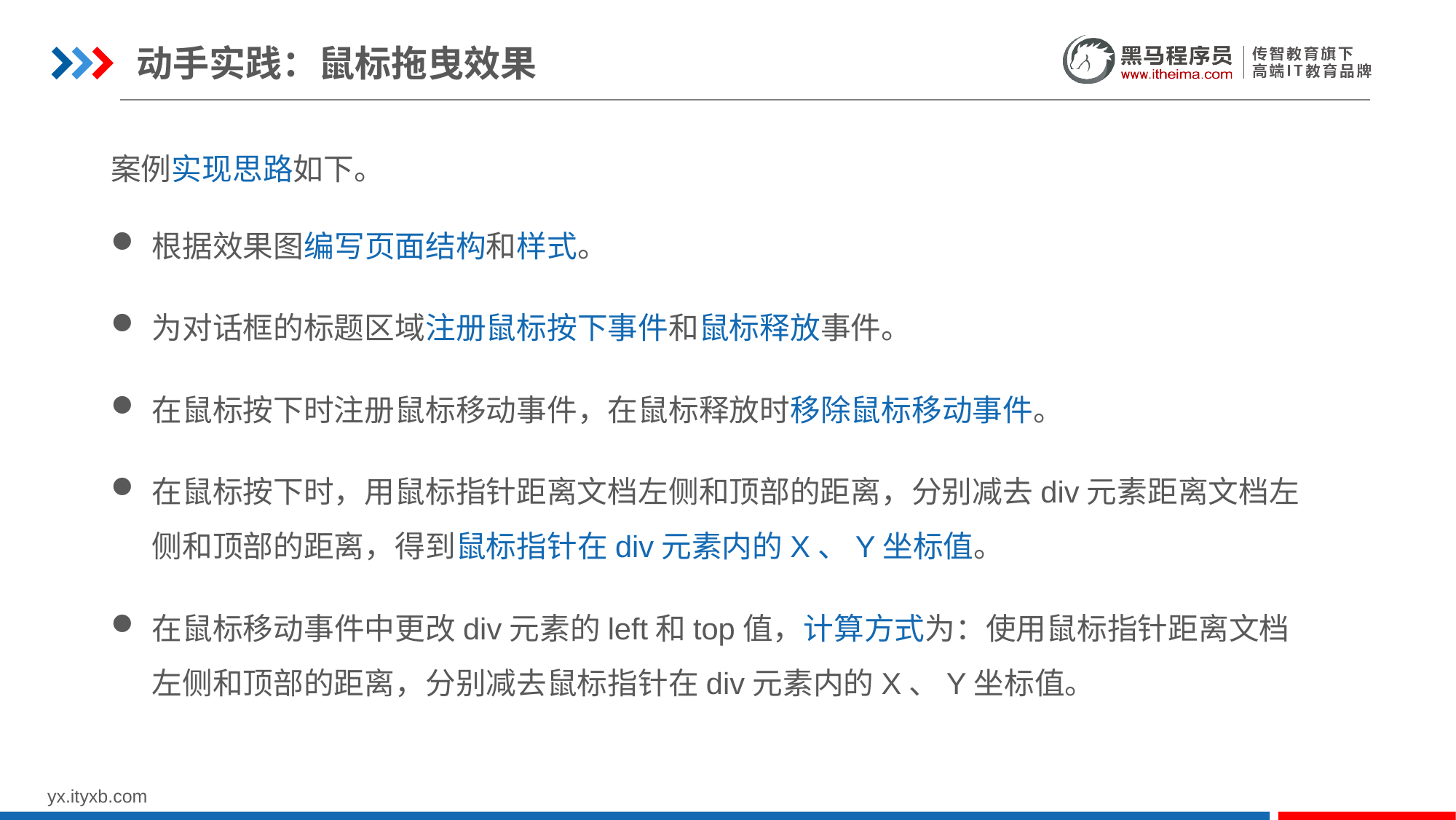

动手实践：鼠标拖曳效果
案例实现思路如下。
根据效果图编写页面结构和样式。

为对话框的标题区域注册鼠标按下事件和鼠标释放事件。

在鼠标按下时注册鼠标移动事件，在鼠标释放时移除鼠标移动事件。

在鼠标按下时，用鼠标指针距离文档左侧和顶部的距离，分别减去div元素距离文档左侧和顶部的距离，得到鼠标指针在div元素内的X、Y坐标值。

在鼠标移动事件中更改div元素的left和top值，计算方式为：使用鼠标指针距离文档左侧和顶部的距离，分别减去鼠标指针在div元素内的X、Y坐标值。